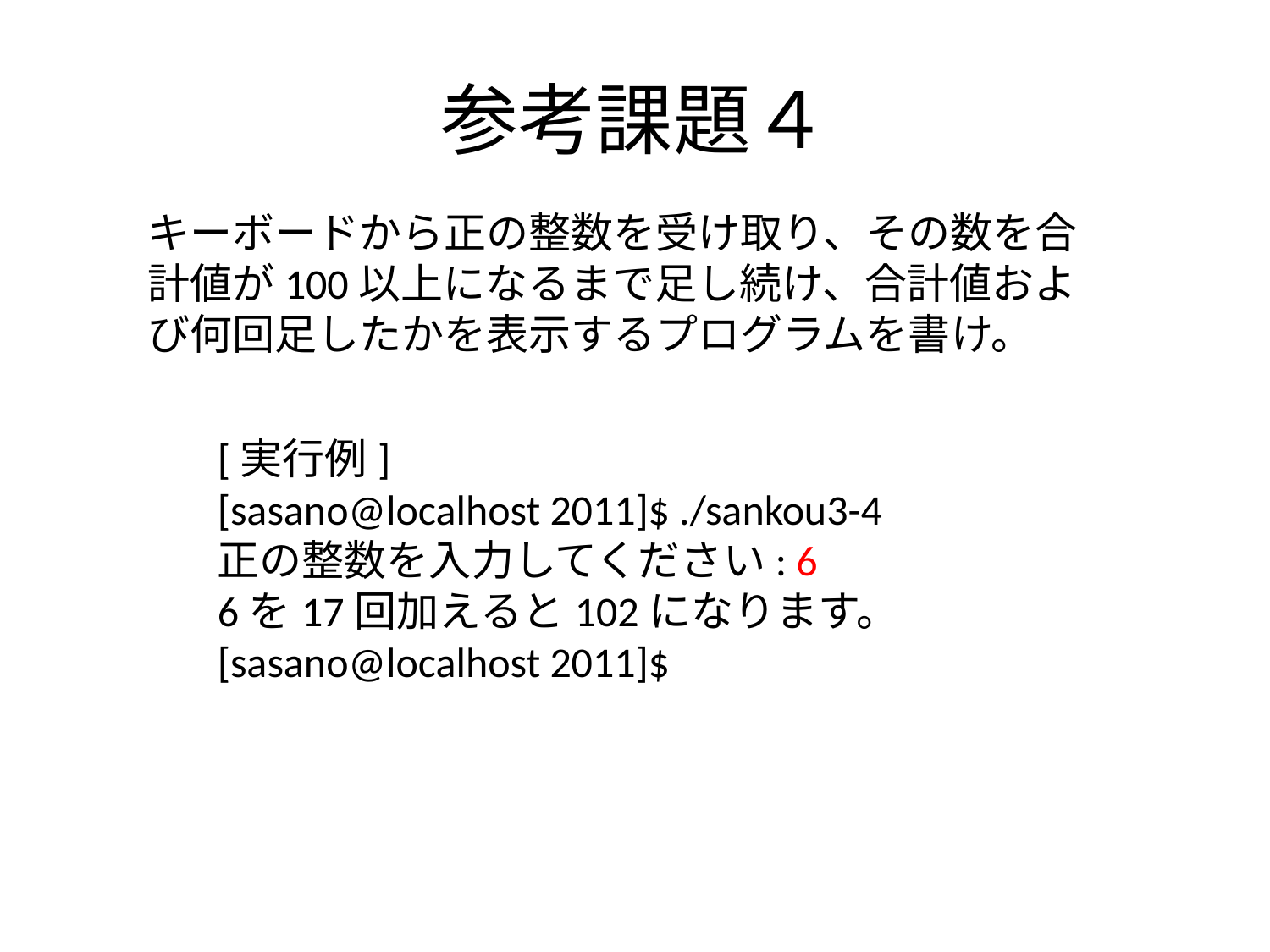

# 参考課題４
キーボードから正の整数を受け取り、その数を合計値が100以上になるまで足し続け、合計値および何回足したかを表示するプログラムを書け。
[実行例]
[sasano@localhost 2011]$ ./sankou3-4
正の整数を入力してください: 6
6を17回加えると102になります。
[sasano@localhost 2011]$